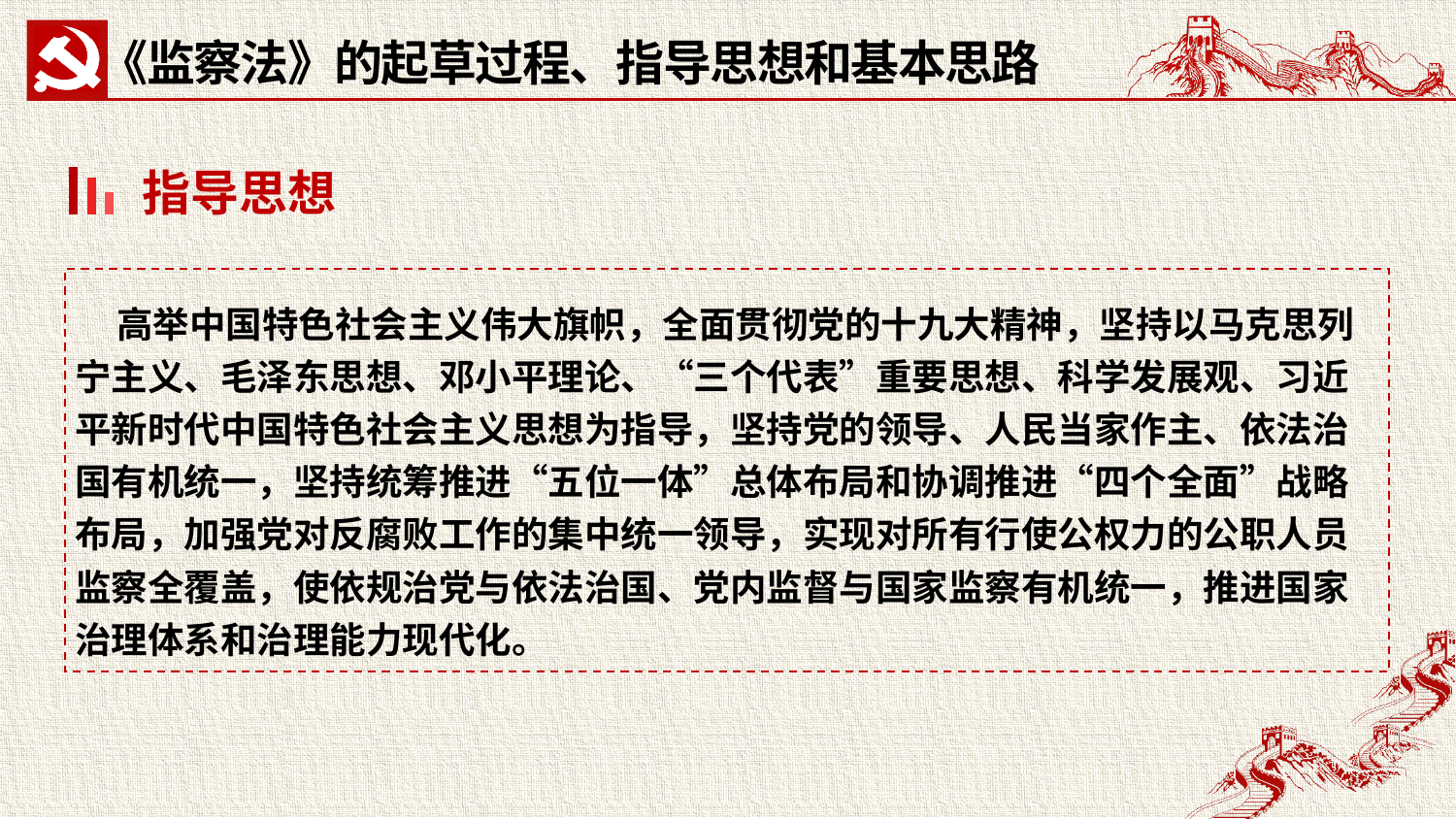

《监察法》的起草过程、指导思想和基本思路
指导思想

    高举中国特色社会主义伟大旗帜，全面贯彻党的十九大精神，坚持以马克思列宁主义、毛泽东思想、邓小平理论、“三个代表”重要思想、科学发展观、习近平新时代中国特色社会主义思想为指导，坚持党的领导、人民当家作主、依法治国有机统一，坚持统筹推进“五位一体”总体布局和协调推进“四个全面”战略布局，加强党对反腐败工作的集中统一领导，实现对所有行使公权力的公职人员监察全覆盖，使依规治党与依法治国、党内监督与国家监察有机统一，推进国家治理体系和治理能力现代化。